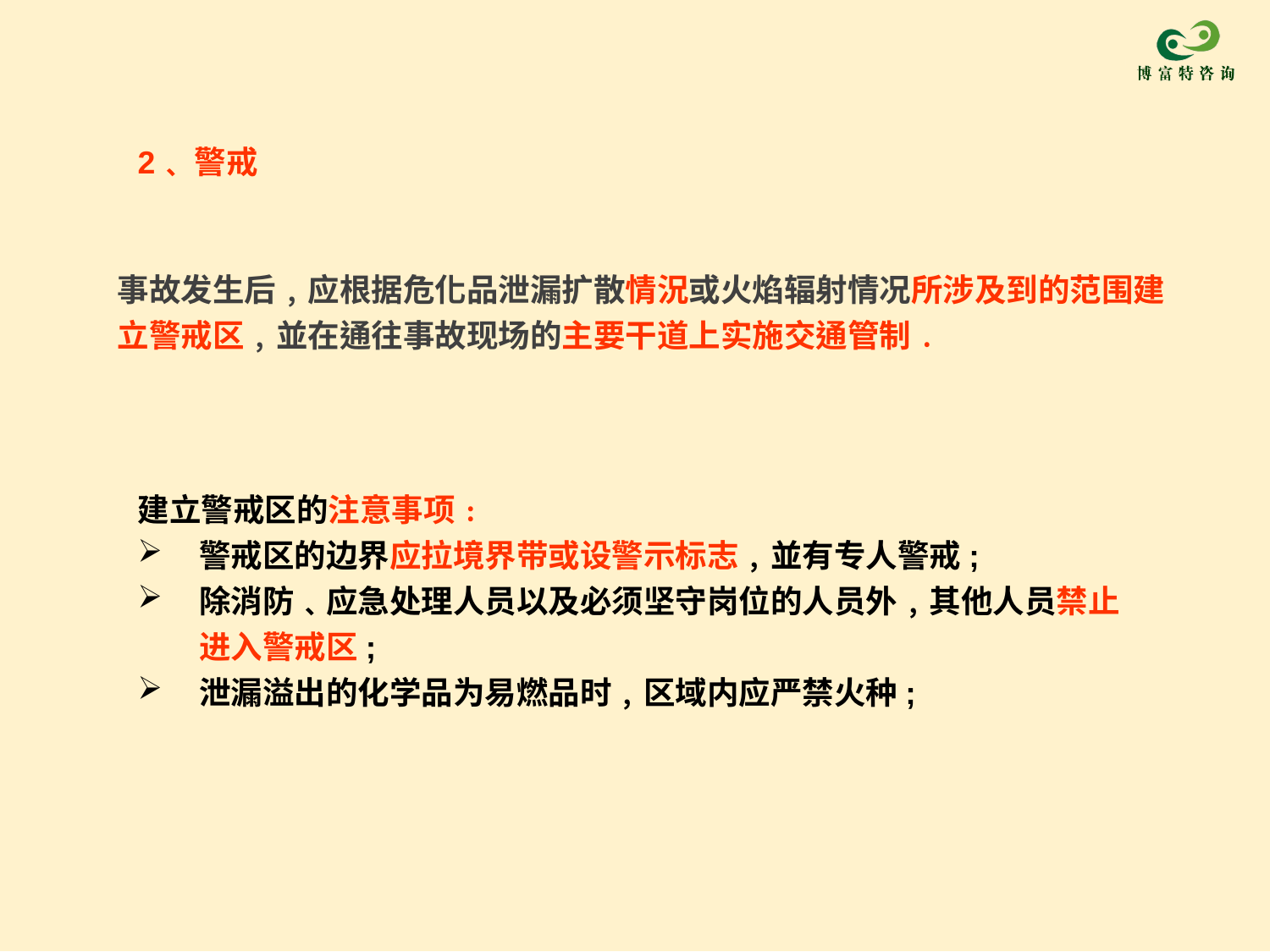

2﹑警戒
事故发生后﹐应根据危化品泄漏扩散情況或火焰辐射情况所涉及到的范围建立警戒区﹐並在通往事故现场的主要干道上实施交通管制﹒
建立警戒区的注意事项﹕
警戒区的边界应拉境界带或设警示标志﹐並有专人警戒;
除消防﹑应急处理人员以及必须坚守岗位的人员外﹐其他人员禁止进入警戒区;
泄漏溢出的化学品为易燃品时﹐区域内应严禁火种;